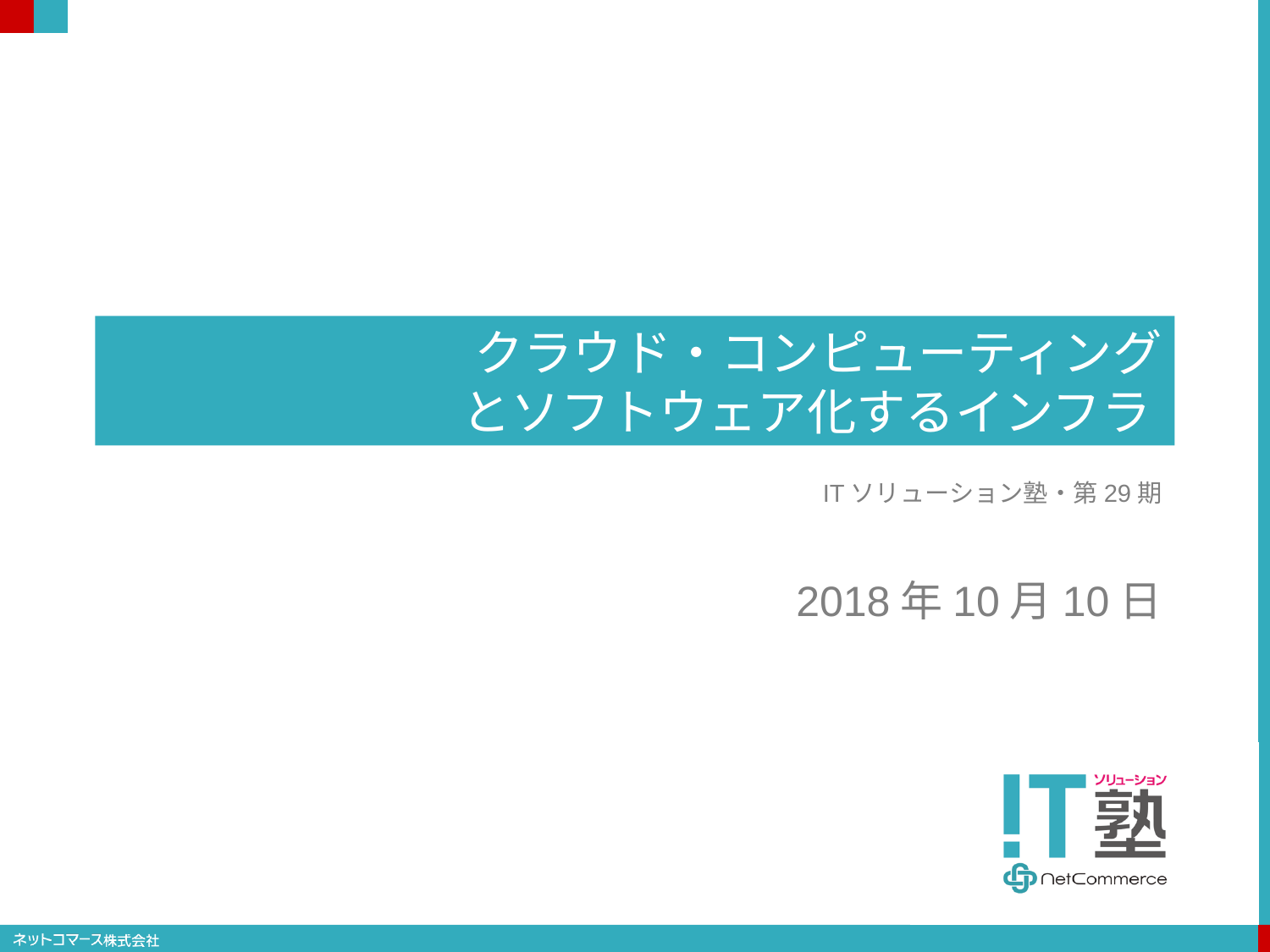

# クラウド・コンピューティング とソフトウェア化するインフラ
ITソリューション塾・第29期

2018年10月10日